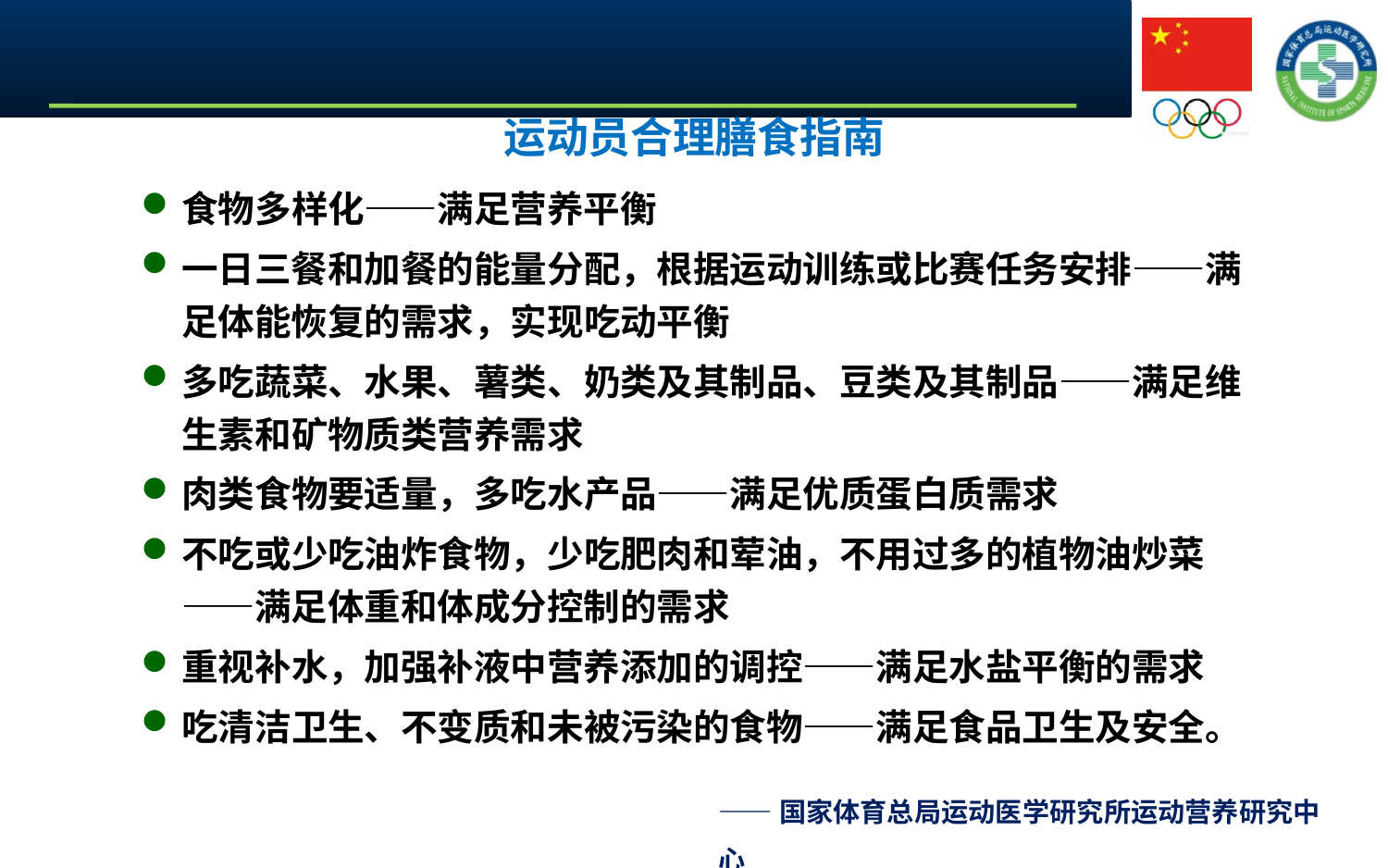

运动员合理膳食指南
食物多样化——满足营养平衡
一日三餐和加餐的能量分配，根据运动训练或比赛任务安排——满足体能恢复的需求，实现吃动平衡
多吃蔬菜、水果、薯类、奶类及其制品、豆类及其制品——满足维生素和矿物质类营养需求
肉类食物要适量，多吃水产品——满足优质蛋白质需求
不吃或少吃油炸食物，少吃肥肉和荤油，不用过多的植物油炒菜——满足体重和体成分控制的需求
重视补水，加强补液中营养添加的调控——满足水盐平衡的需求
吃清洁卫生、不变质和未被污染的食物——满足食品卫生及安全。